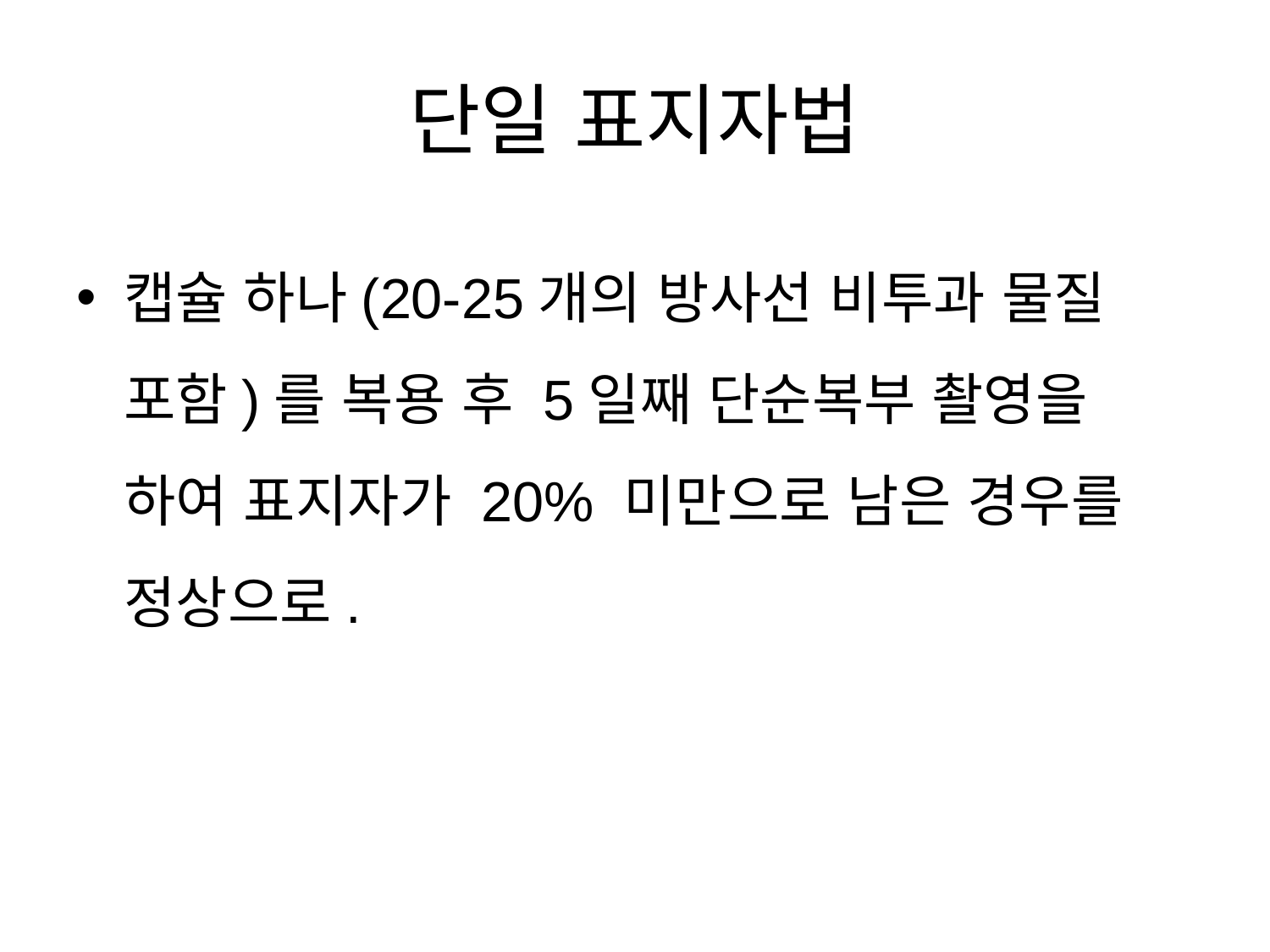

# 단일 표지자법
캡슐 하나(20-25개의 방사선 비투과 물질 포함)를 복용 후 5일째 단순복부 촬영을 하여 표지자가 20% 미만으로 남은 경우를 정상으로.